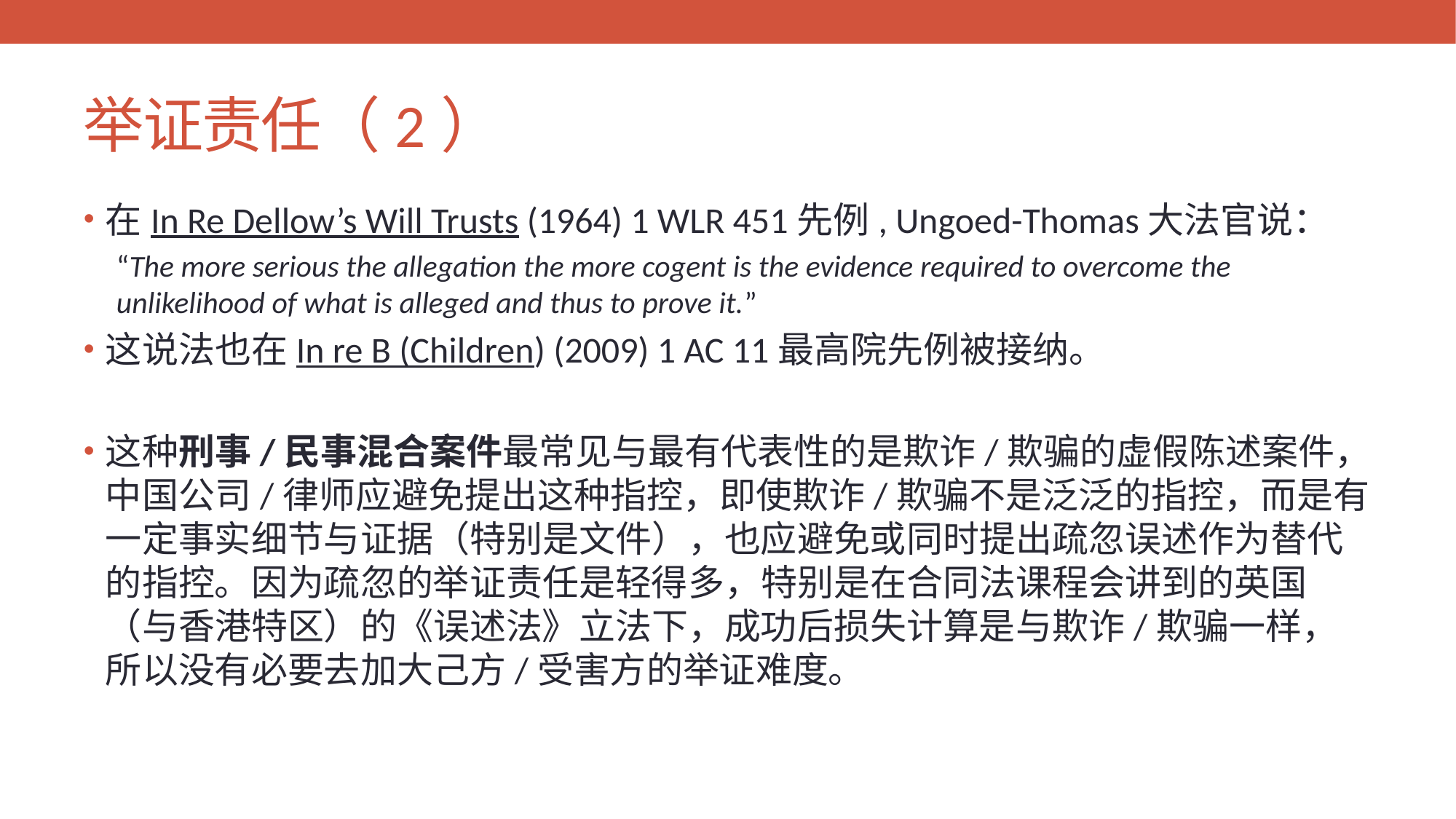

# 举证责任（2）
在In Re Dellow’s Will Trusts (1964) 1 WLR 451先例, Ungoed-Thomas大法官说：
“The more serious the allegation the more cogent is the evidence required to overcome the unlikelihood of what is alleged and thus to prove it.”
这说法也在In re B (Children) (2009) 1 AC 11最高院先例被接纳。

这种刑事/民事混合案件最常见与最有代表性的是欺诈/欺骗的虚假陈述案件，中国公司/律师应避免提出这种指控，即使欺诈/欺骗不是泛泛的指控，而是有一定事实细节与证据（特别是文件），也应避免或同时提出疏忽误述作为替代的指控。因为疏忽的举证责任是轻得多，特别是在合同法课程会讲到的英国（与香港特区）的《误述法》立法下，成功后损失计算是与欺诈/欺骗一样，所以没有必要去加大己方/受害方的举证难度。